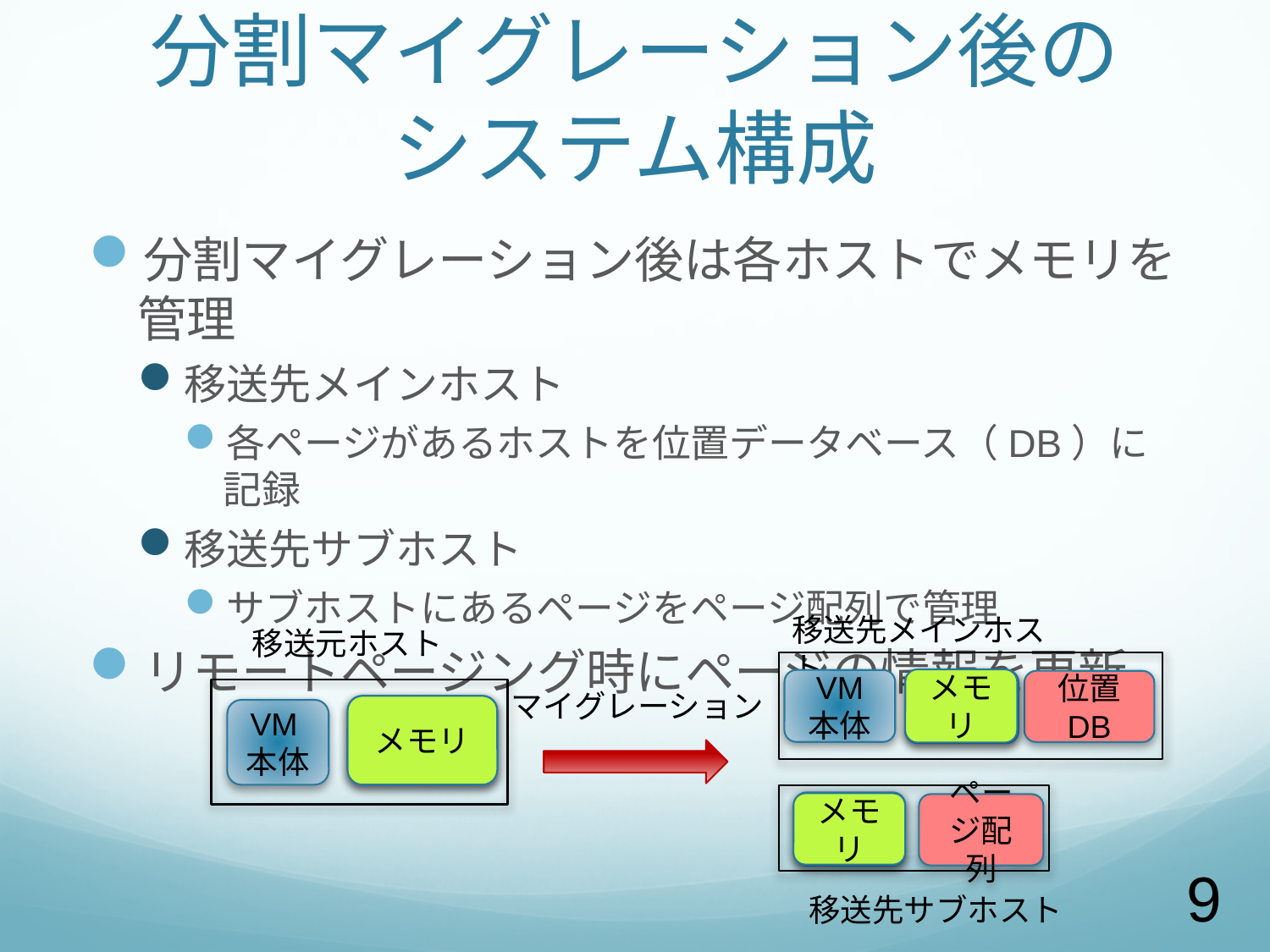

# 分割マイグレーション後の システム構成
分割マイグレーション後は各ホストでメモリを管理
移送先メインホスト
各ページがあるホストを位置データベース（DB）に記録
移送先サブホスト
サブホストにあるページをページ配列で管理
リモートページング時にページの情報を更新
移送先メインホスト

移送元ホスト

メモリ
VM
本体
メモリ
位置
DB

マイグレーション
メモリ
メモリ
VM本体

メモリ
メモリ
ページ配列
9
移送先サブホスト